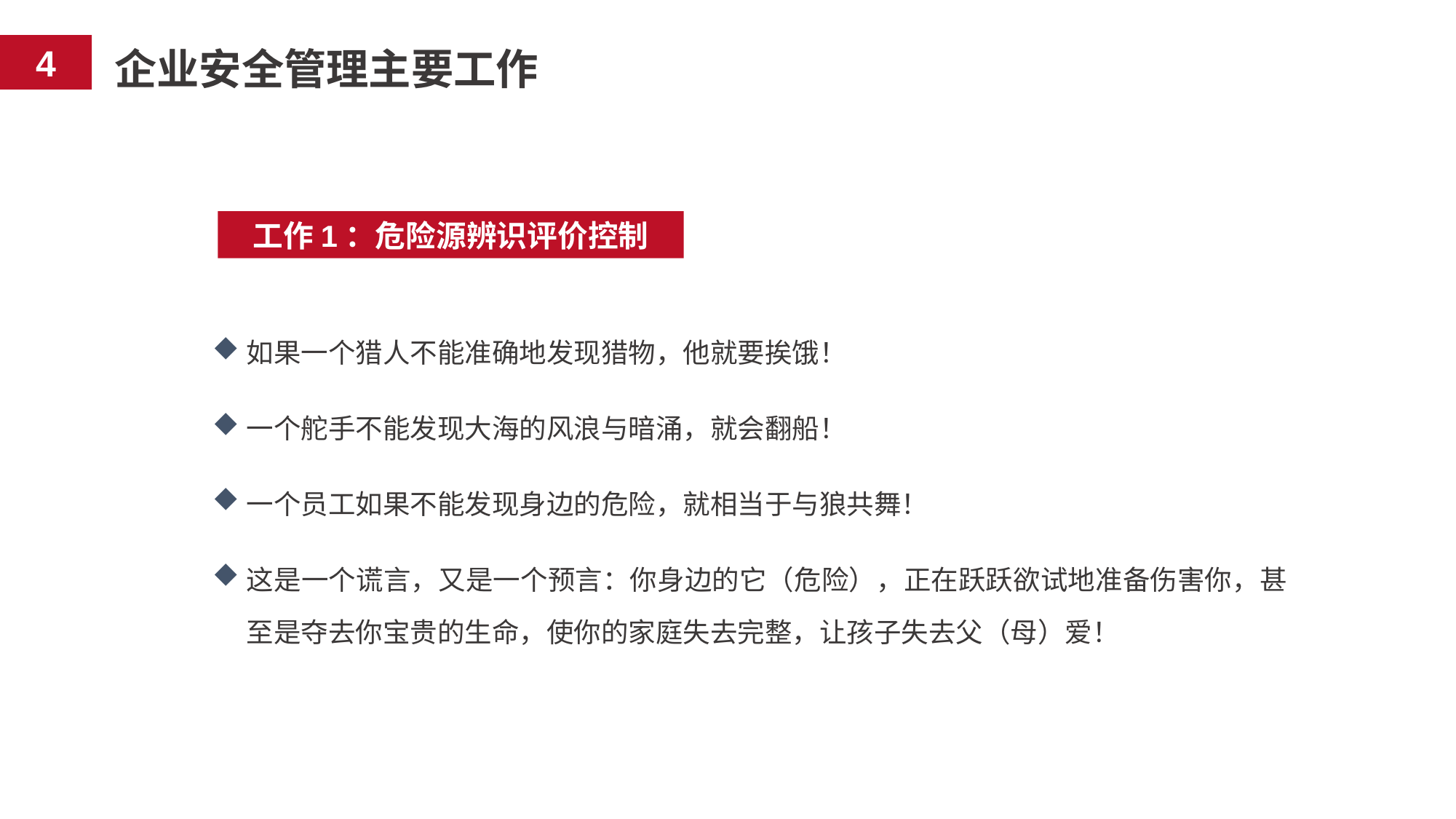

4
企业安全管理主要工作
工作1：危险源辨识评价控制
如果一个猎人不能准确地发现猎物，他就要挨饿！
一个舵手不能发现大海的风浪与暗涌，就会翻船！
一个员工如果不能发现身边的危险，就相当于与狼共舞！
这是一个谎言，又是一个预言：你身边的它（危险），正在跃跃欲试地准备伤害你，甚至是夺去你宝贵的生命，使你的家庭失去完整，让孩子失去父（母）爱！